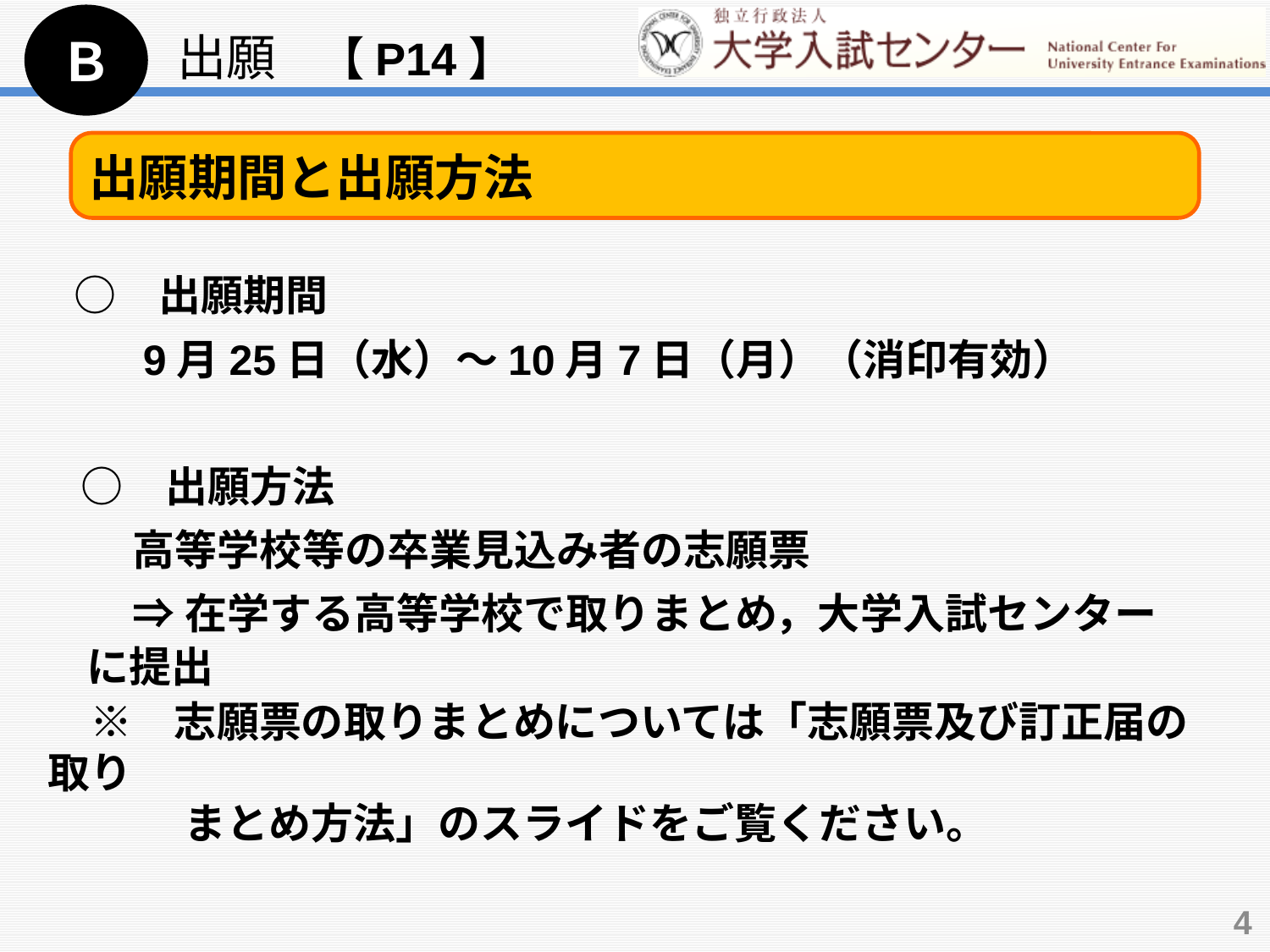

Ｂ
出願　【P14】
出願期間と出願方法
　○　出願期間
　　 9月25日（水）～10月7日（月）（消印有効）

　○　出願方法
　　 高等学校等の卒業見込み者の志願票
　　 ⇒ 在学する高等学校で取りまとめ，大学入試センターに提出
　※　志願票の取りまとめについては「志願票及び訂正届の取り
　　　 まとめ方法」のスライドをご覧ください。
4